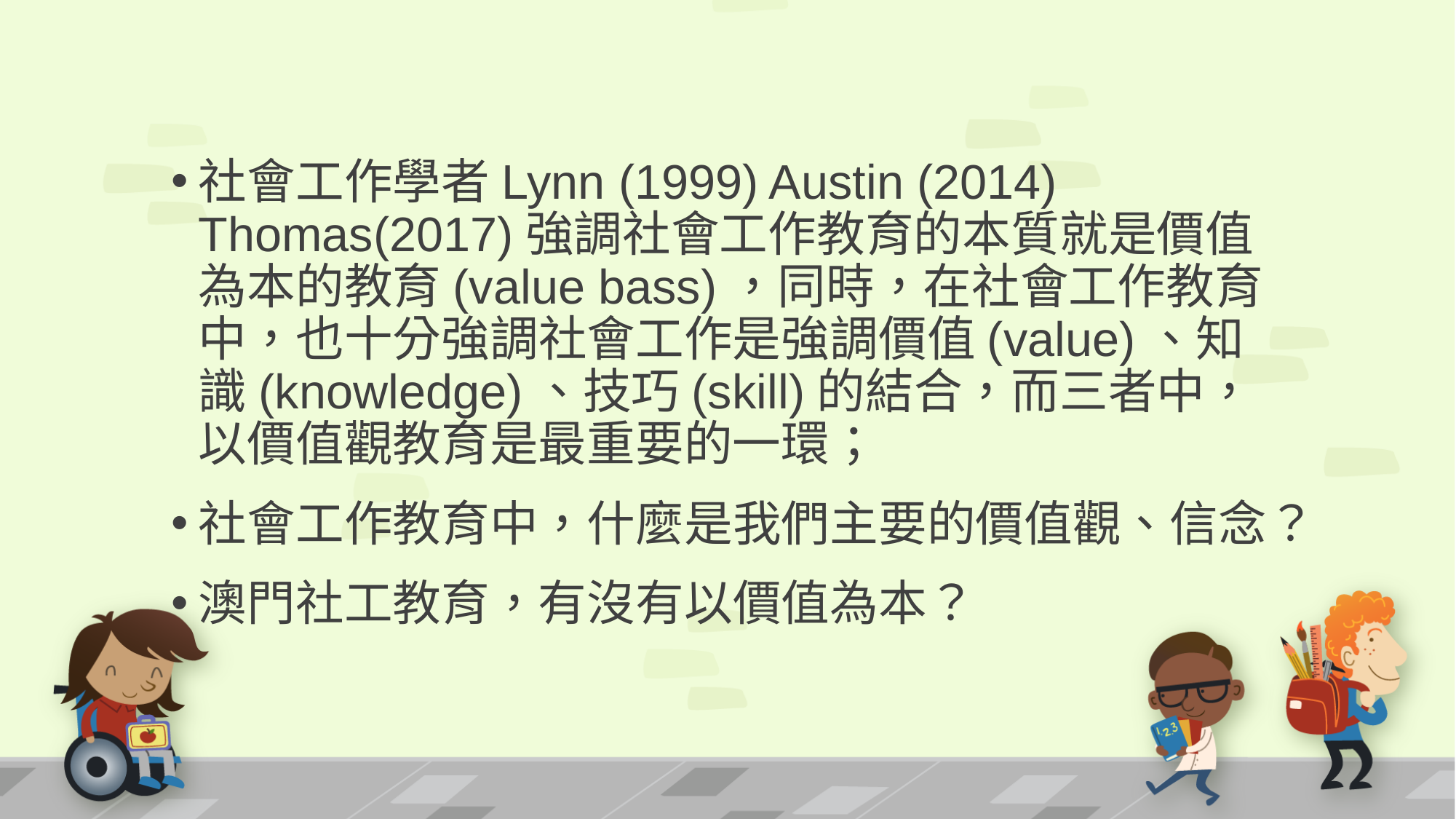

#
社會工作學者Lynn (1999) Austin (2014) Thomas(2017)強調社會工作教育的本質就是價值為本的教育(value bass)，同時，在社會工作教育中，也十分強調社會工作是強調價值(value)、知識(knowledge)、技巧(skill)的結合，而三者中，以價值觀教育是最重要的一環；
社會工作教育中，什麼是我們主要的價值觀、信念？
澳門社工教育，有沒有以價值為本？